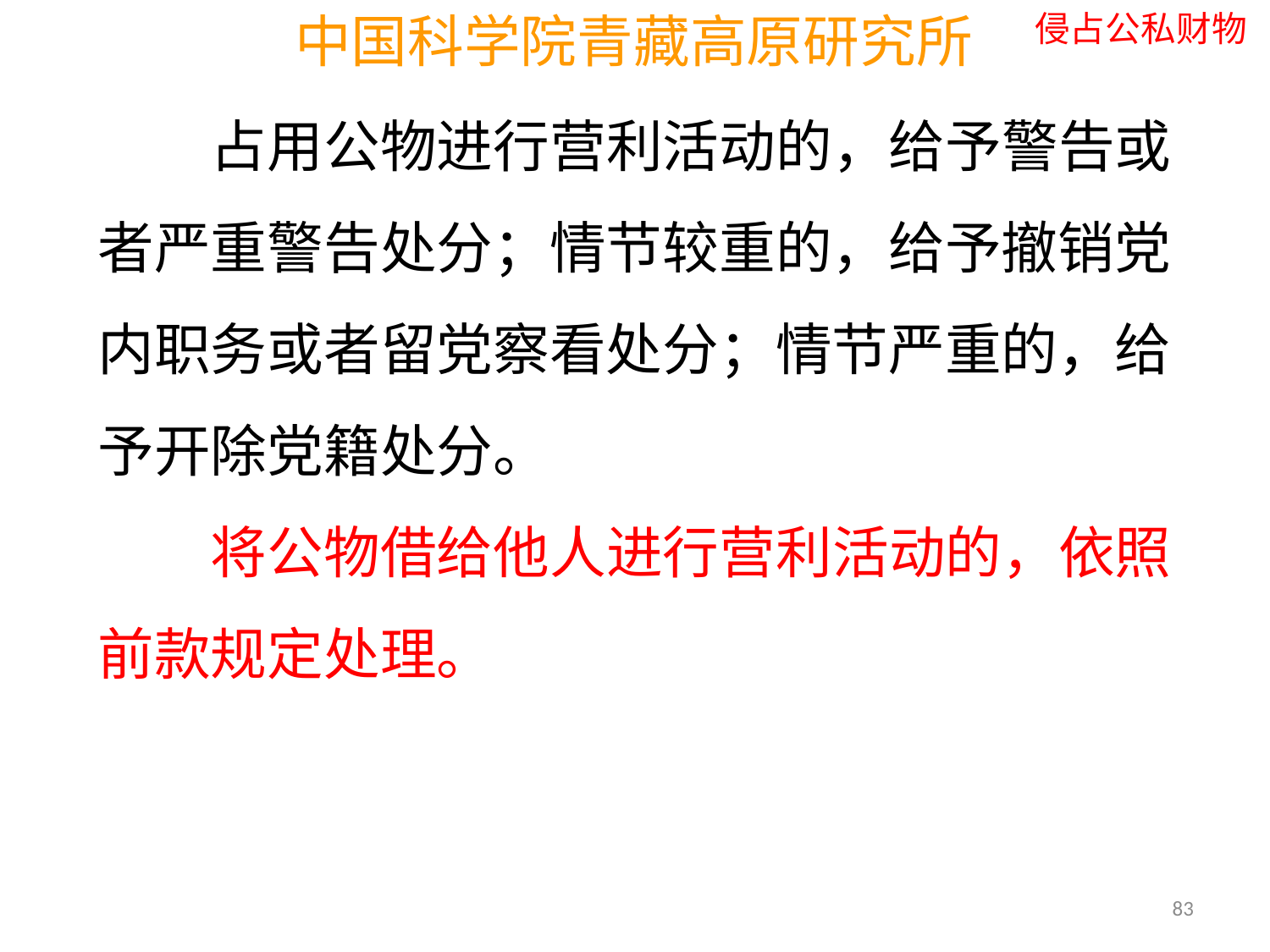

侵占公私财物
　　占用公物进行营利活动的，给予警告或者严重警告处分；情节较重的，给予撤销党内职务或者留党察看处分；情节严重的，给予开除党籍处分。
　　将公物借给他人进行营利活动的，依照前款规定处理。
83